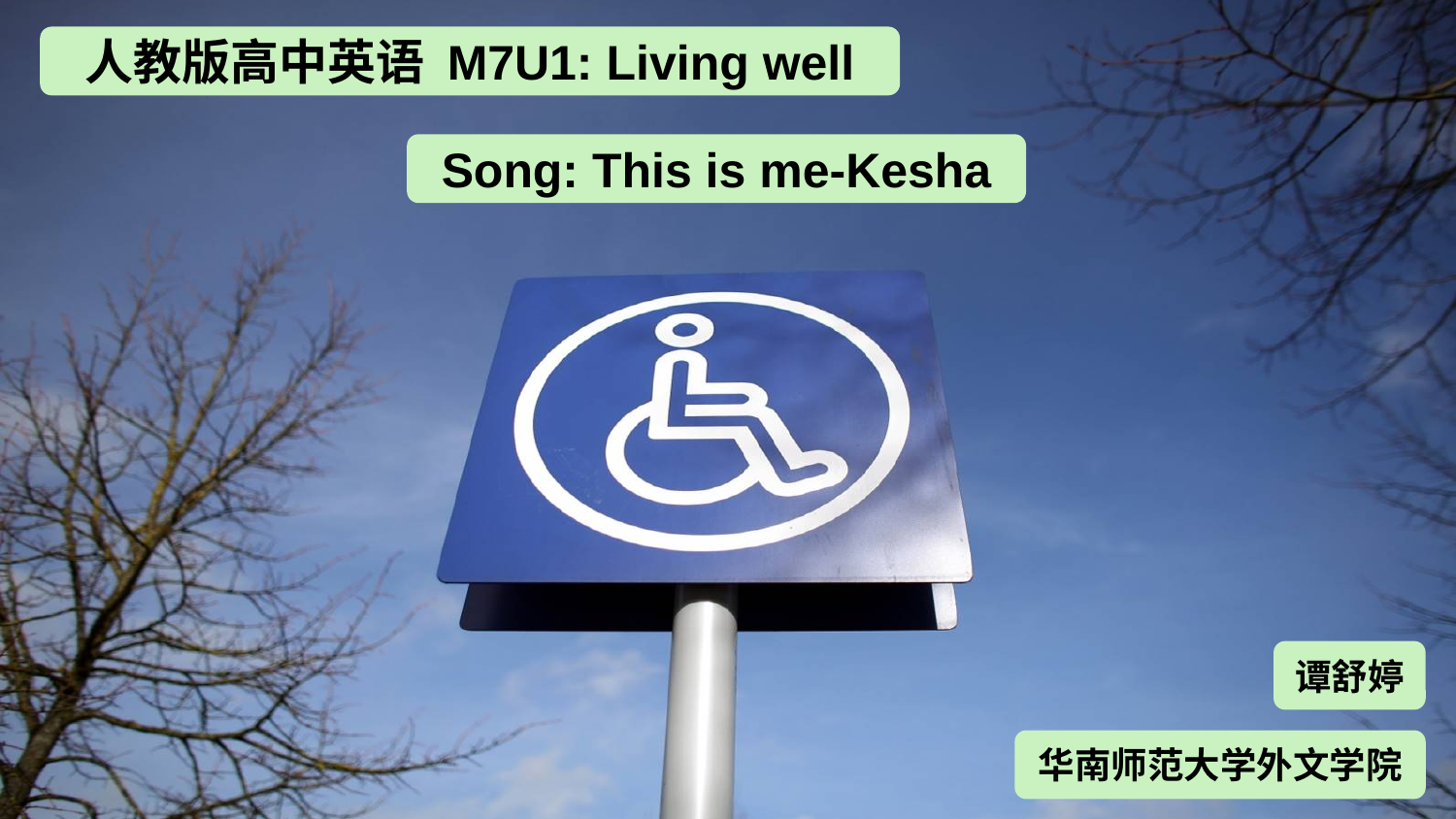

人教版高中英语 M7U1: Living well
Song: This is me-Kesha
谭舒婷
华南师范大学外文学院